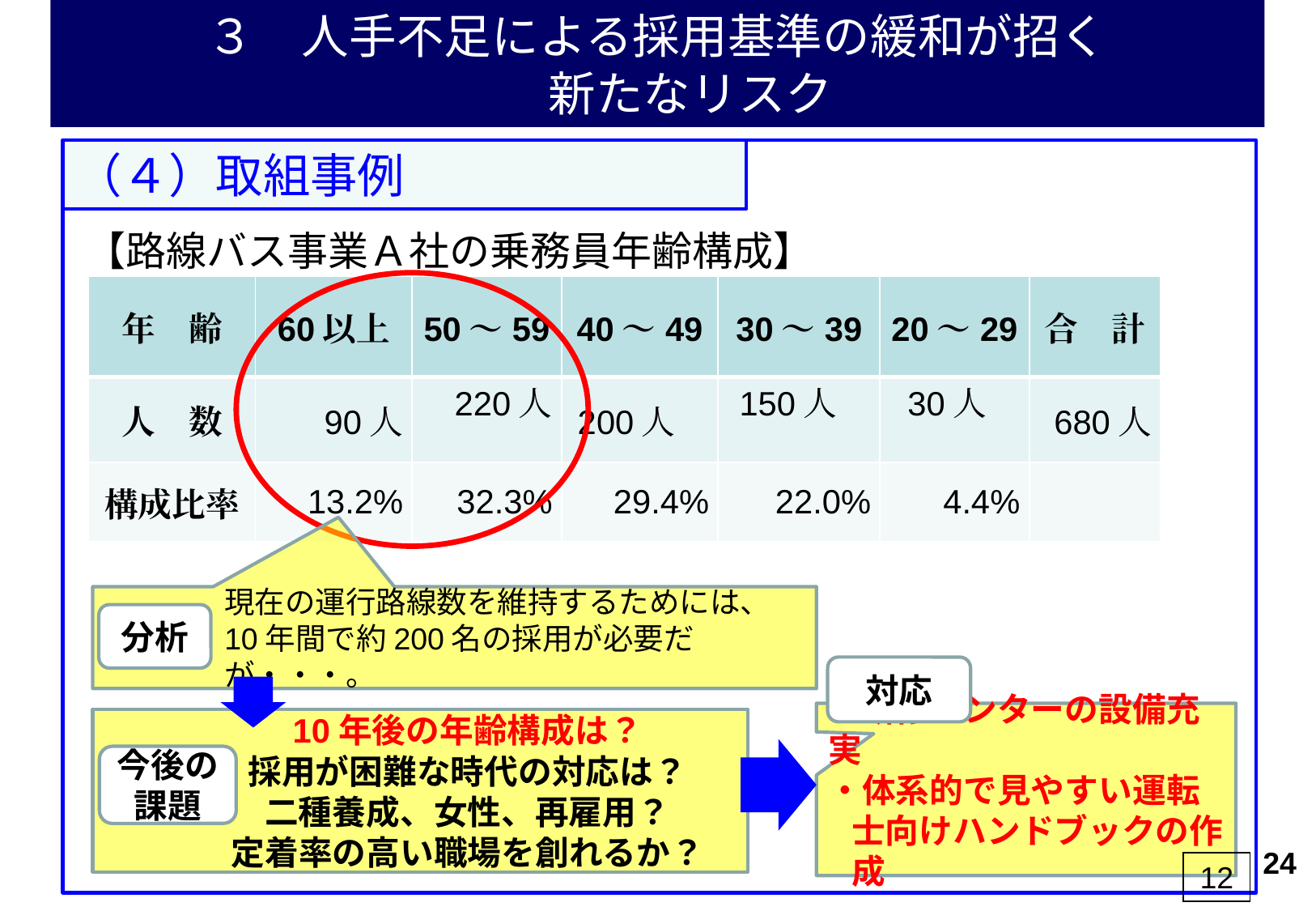

# ３　人手不足による採用基準の緩和が招く 新たなリスク

（４）取組事例
【路線バス事業Ａ社の乗務員年齢構成】

| 年　齢 | 60以上 | 50～59 | 40～49 | 30～39 | 20～29 | 合　計 |
| --- | --- | --- | --- | --- | --- | --- |
| 人　数 | 90人 | 220人 | 200人 | 150人 | 30人 | 680人 |
| 構成比率 | 13.2% | 32.3% | 29.4% | 22.0% | 4.4% |  |
（相場観のスライド流用）
現在の運行路線数を維持するためには、
10年間で約200名の採用が必要だが・・・。
分析
対応

・研修センターの設備充実
・体系的で見やすい運転士向けハンドブックの作成
10年後の年齢構成は？
採用が困難な時代の対応は？
二種養成、女性、再雇用？
定着率の高い職場を創れるか？

今後の課題
24
12